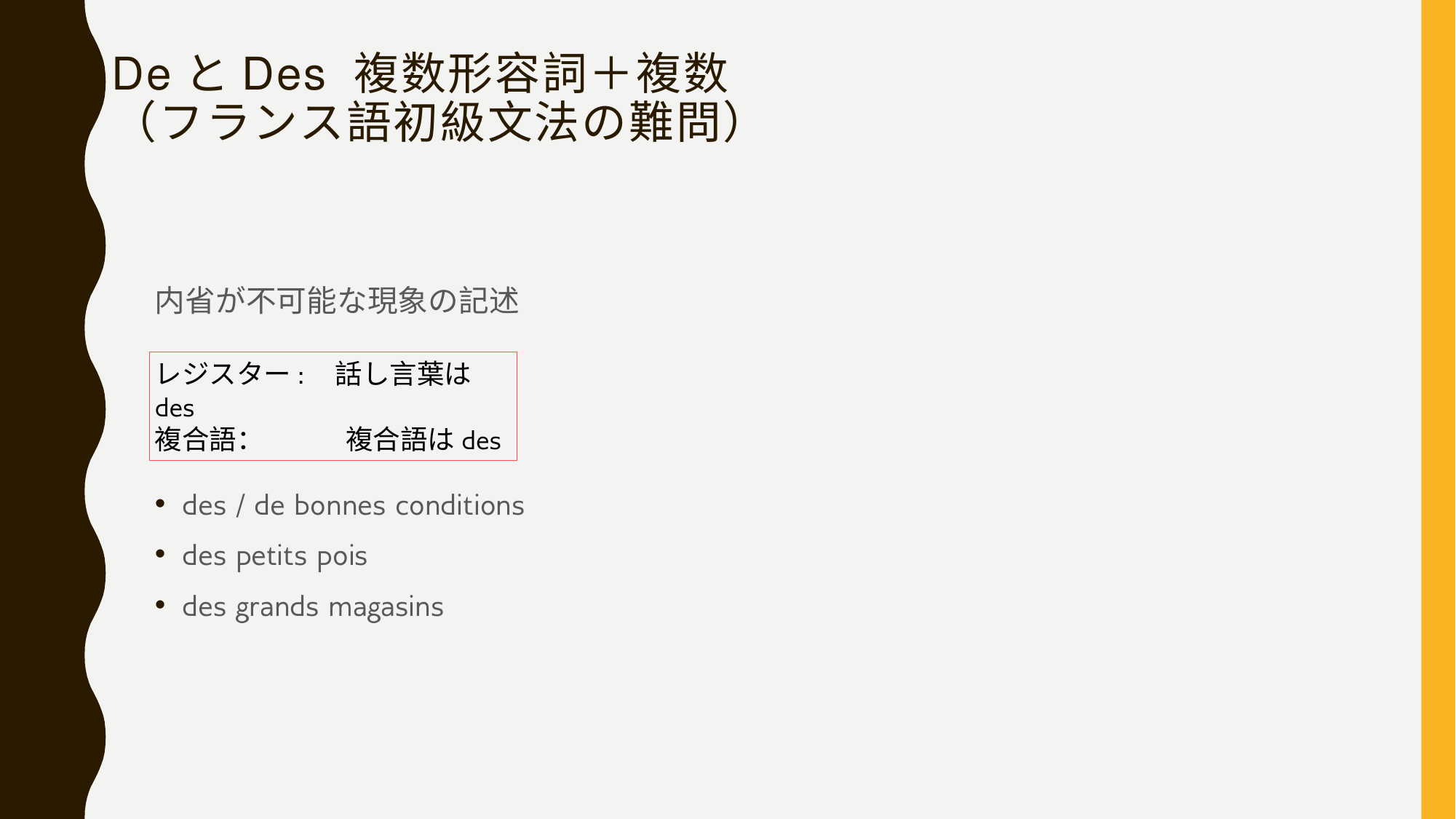

# deとdes 複数形容詞＋複数 （フランス語初級文法の難問）
内省が不可能な現象の記述

des / de bonnes conditions
des petits pois
des grands magasins
レジスター:   話し言葉はdes
複合語：　　　複合語はdes